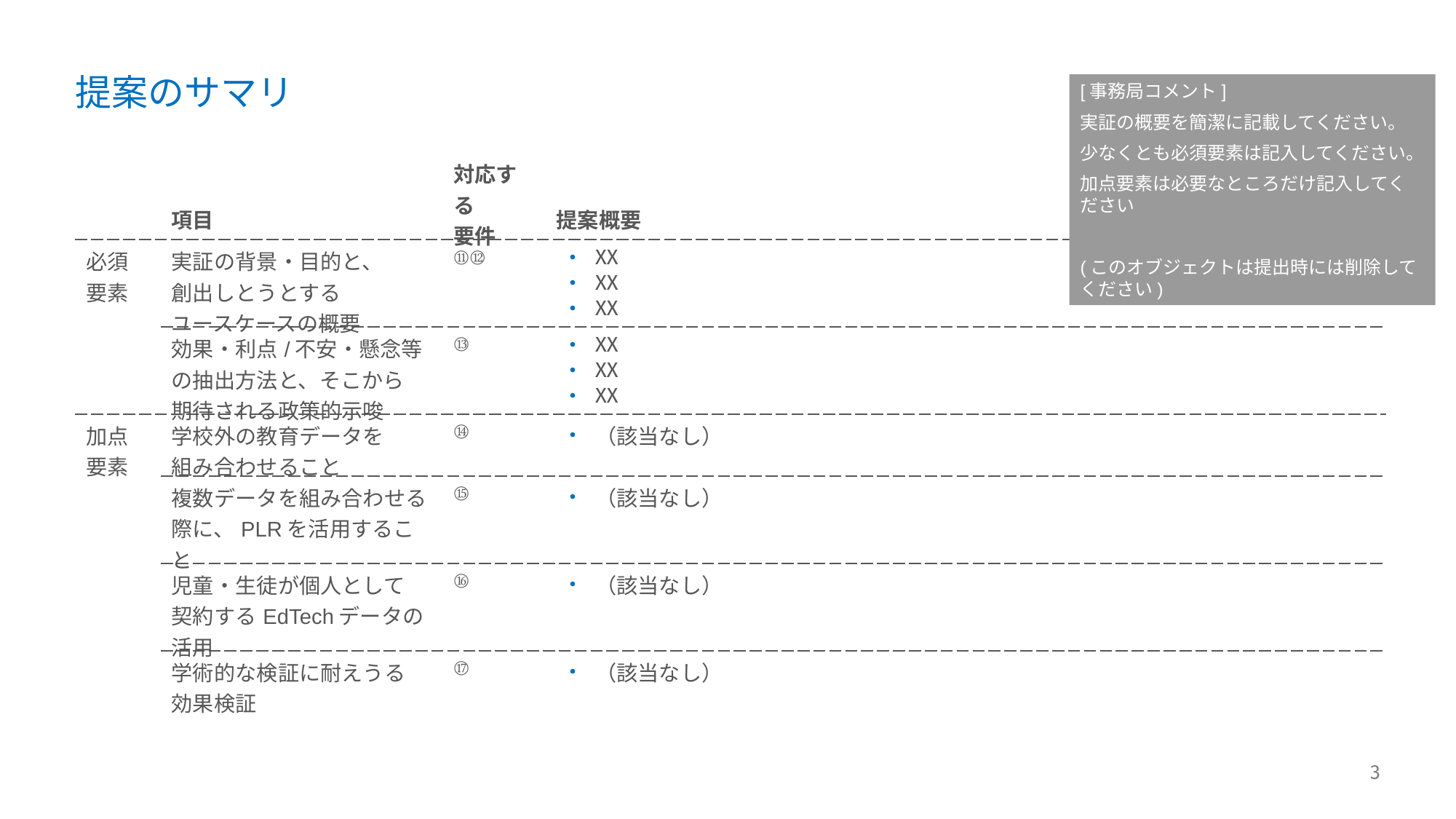

# 提案のサマリ
[事務局コメント]
実証の概要を簡潔に記載してください。
少なくとも必須要素は記入してください。
加点要素は必要なところだけ記入してください

(このオブジェクトは提出時には削除してください)
|  | 項目 | 対応する 要件 | 提案概要 |
| --- | --- | --- | --- |
| 必須 要素 | 実証の背景・目的と、 創出しとうとする ユースケースの概要 | ⑪⑫ | XX XX XX |
|  | 効果・利点/不安・懸念等の抽出方法と、そこから 期待される政策的示唆 | ⑬ | XX XX XX |
| 加点 要素 | 学校外の教育データを 組み合わせること | ⑭ | （該当なし） |
|  | 複数データを組み合わせる際に、PLRを活用すること | ⑮ | （該当なし） |
|  | 児童・生徒が個人として 契約するEdTechデータの活用 | ⑯ | （該当なし） |
|  | 学術的な検証に耐えうる 効果検証 | ⑰ | （該当なし） |